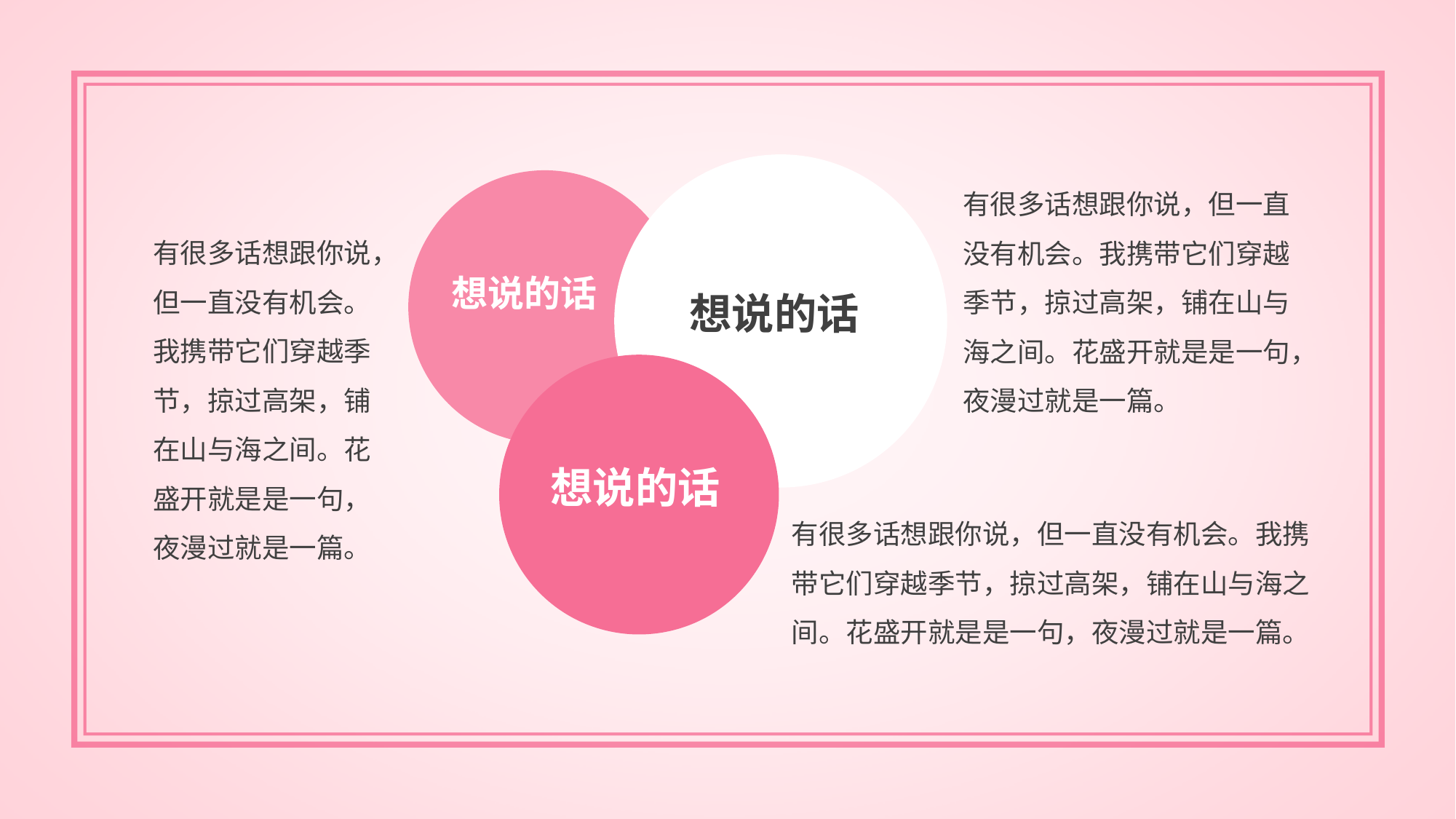

想说的话
想说的话

想说的话
有很多话想跟你说，但一直没有机会。我携带它们穿越季节，掠过高架，铺在山与海之间。花盛开就是是一句，夜漫过就是一篇。
有很多话想跟你说，但一直没有机会。我携带它们穿越季节，掠过高架，铺在山与海之间。花盛开就是是一句，夜漫过就是一篇。
有很多话想跟你说，但一直没有机会。我携带它们穿越季节，掠过高架，铺在山与海之间。花盛开就是是一句，夜漫过就是一篇。